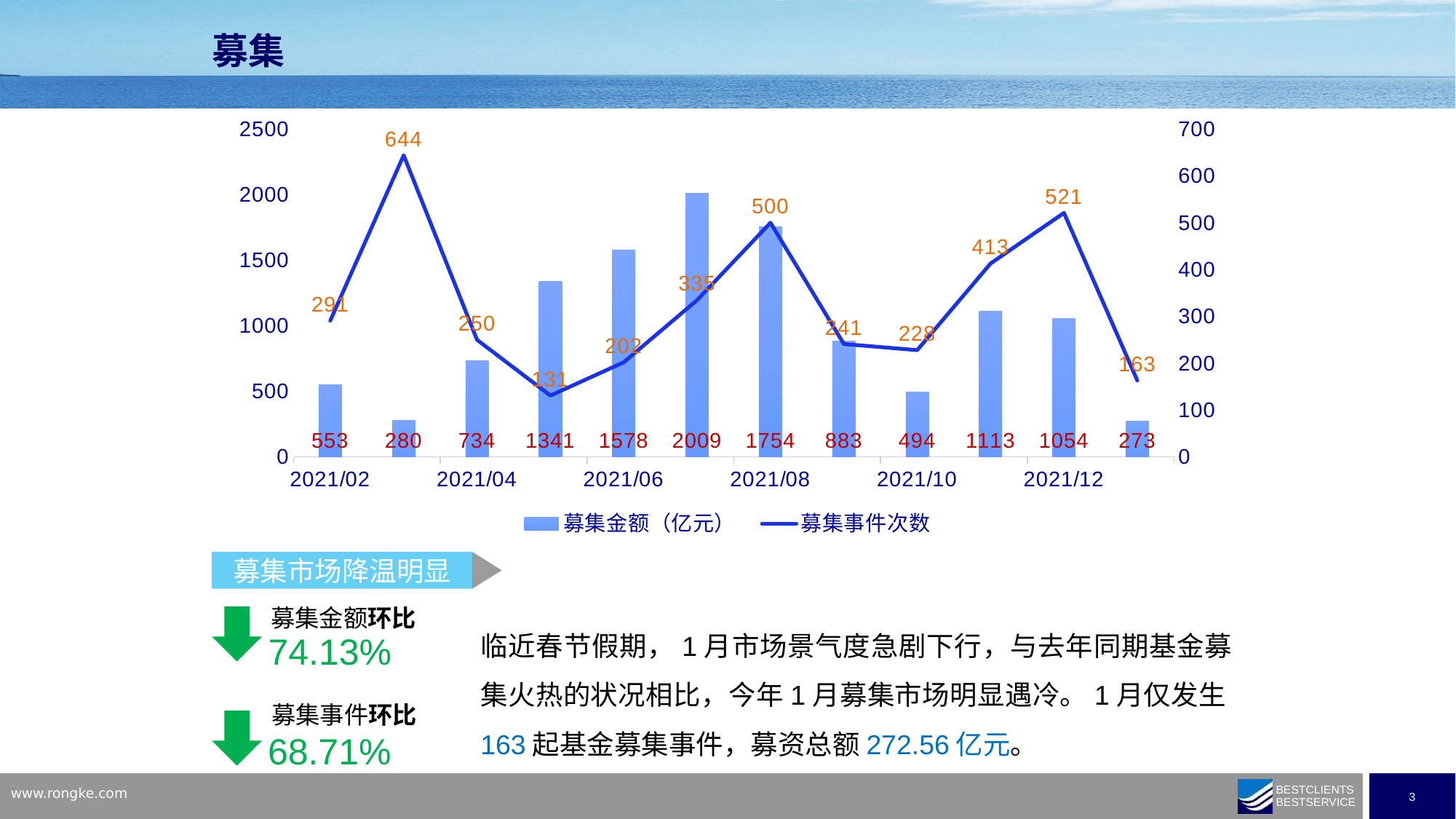

募集

### Chart

| Category | 募集金额（亿元） | 募集事件次数 |
|---|---|---|
| 44562 | 272.56 | 163.0 |
| 44531 | 1053.56 | 521.0 |
| 44501 | 1112.655 | 413.0 |
| 44470 | 493.77 | 228.0 |
| 44440 | 882.74 | 241.0 |
| 44409 | 1754.38 | 500.0 |
| 44378 | 2009.14 | 335.0 |
| 44348 | 1577.67 | 202.0 |
| 44317 | 1341.34 | 131.0 |
| 44287 | 733.64 | 250.0 |
| 44256 | 280.4 | 644.0 |
| 44228 | 552.65 | 291.0 |
募集市场降温明显

募集金额环比

临近春节假期，1月市场景气度急剧下行，与去年同期基金募集火热的状况相比，今年1月募集市场明显遇冷。1月仅发生163起基金募集事件，募资总额272.56亿元。
74.13%
募集事件环比

68.71%